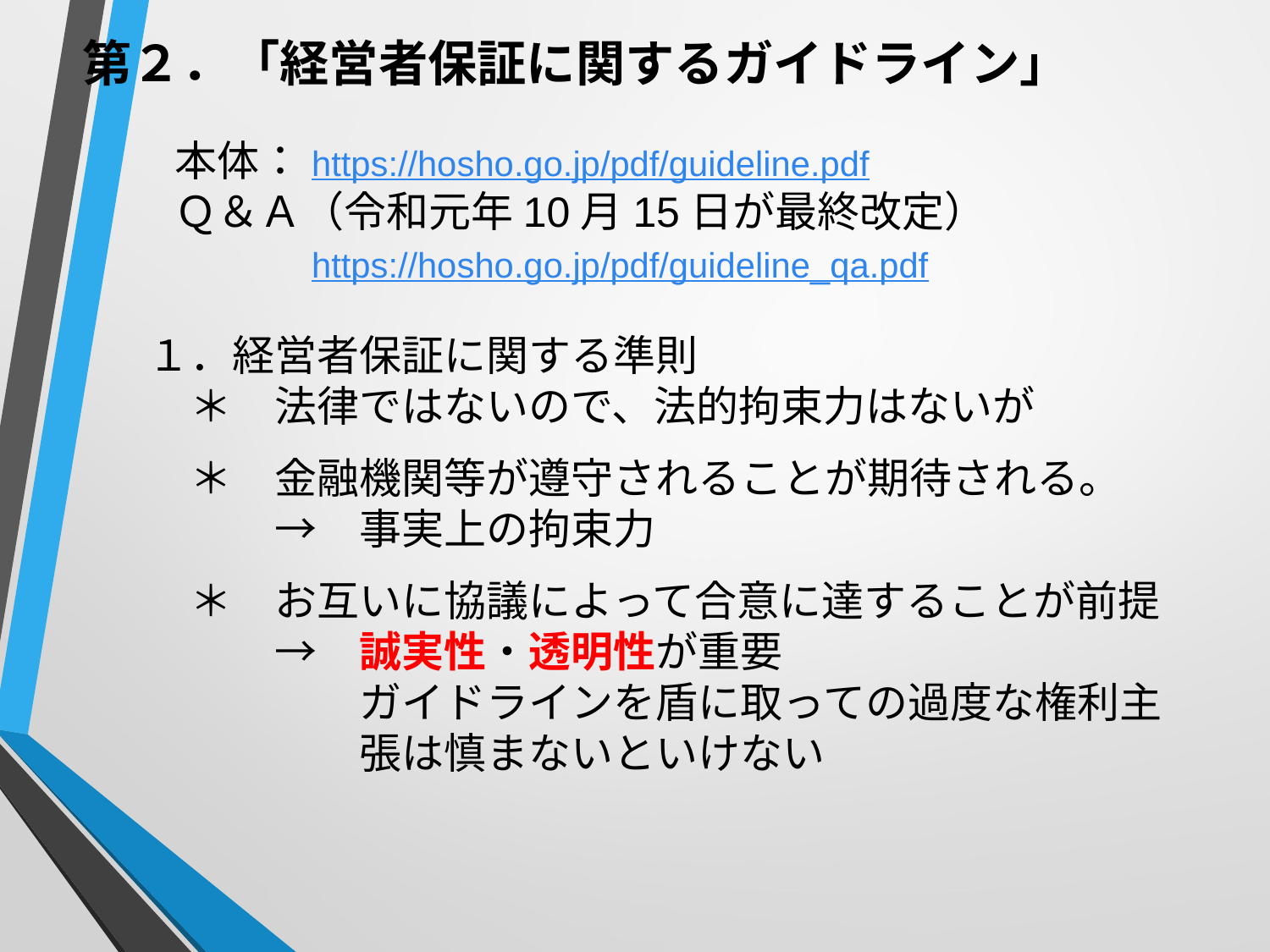

第２．「経営者保証に関するガイドライン」

　　　本体：https://hosho.go.jp/pdf/guideline.pdf
　　　Ｑ＆Ａ（令和元年10月15日が最終改定）
　　　　　　https://hosho.go.jp/pdf/guideline_qa.pdf

１．経営者保証に関する準則
　＊　法律ではないので、法的拘束力はないが

　＊　金融機関等が遵守されることが期待される。
　　　→　事実上の拘束力

　＊　お互いに協議によって合意に達することが前提
　　　→　誠実性・透明性が重要
　　　　　ガイドラインを盾に取っての過度な権利主張は慎まないといけない